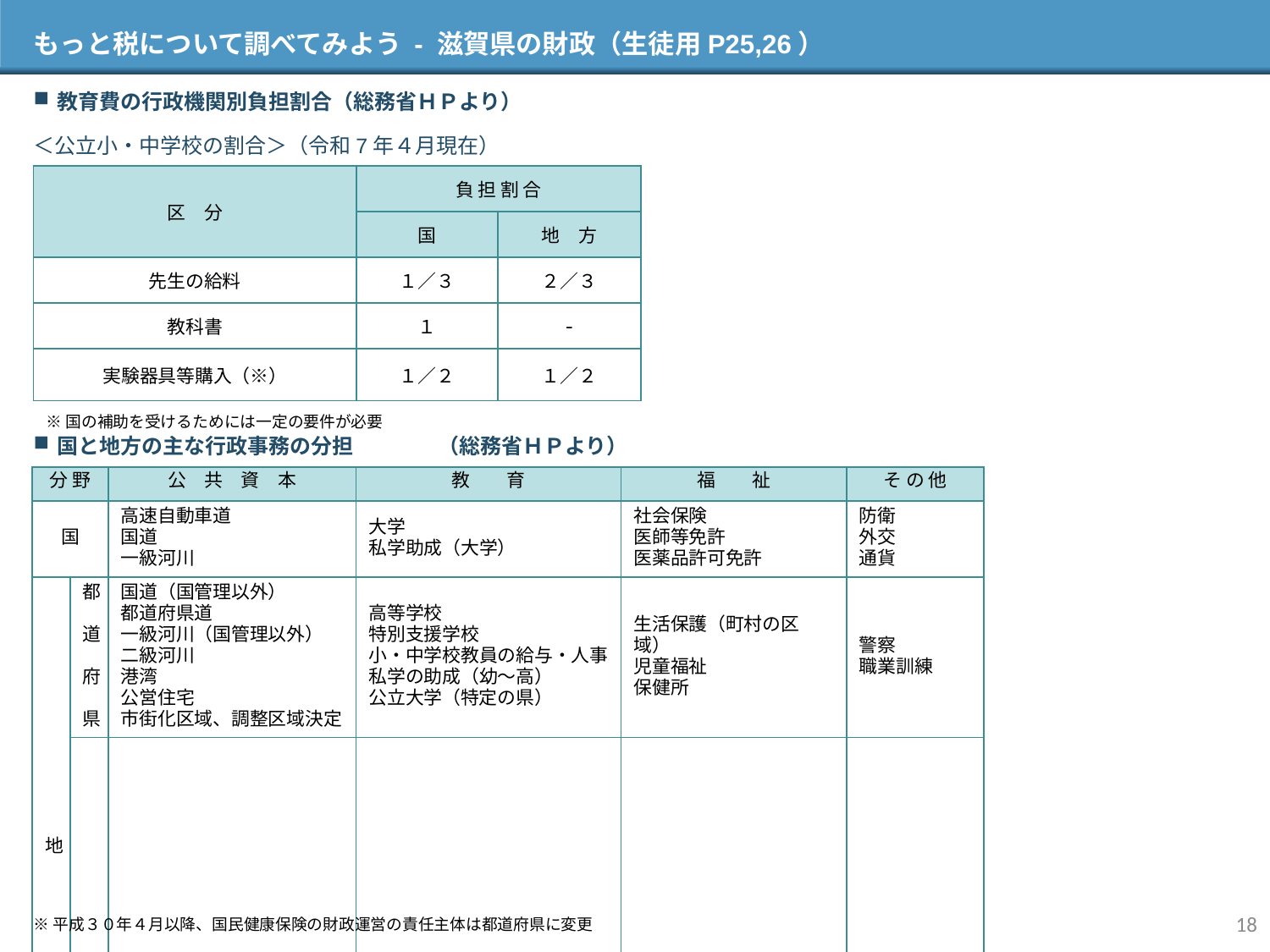

もっと税について調べてみよう - 滋賀県の財政（生徒用P25,26）
教育費の行政機関別負担割合（総務省ＨＰより）
＜公立小・中学校の割合＞（令和7年４月現在）
| 区　分 | 負 担 割 合 |  |
| --- | --- | --- |
|  | 国 | 地　方 |
| 先生の給料 | １／３ | ２／３ |
| 教科書 | １ | - |
| 実験器具等購入（※） | １／２ | １／２ |
※国の補助を受けるためには一定の要件が必要
国と地方の主な行政事務の分担　　　　（総務省ＨＰより）
| 分 野 |  | 公　共　資　本 | 教　　育 | 福　　祉 | そ の 他 |
| --- | --- | --- | --- | --- | --- |
| 国 |  | 高速自動車道 国道 一級河川 | 大学 私学助成（大学） | 社会保険 医師等免許 医薬品許可免許 | 防衛 外交 通貨 |
| 地　　　 　　　　　　　　 　　　　　 　　方 | 都 　道 　府 　県 | 国道（国管理以外） 都道府県道 一級河川（国管理以外） 二級河川 港湾 公営住宅 市街化区域、調整区域決定 | 高等学校 特別支援学校 小・中学校教員の給与・人事 私学の助成（幼～高） 公立大学（特定の県） | 生活保護（町村の区域） 児童福祉 保健所 | 警察 職業訓練 |
|  | 市 　町 　村 | 都市計画等 （用途地域・都市施設） 市町村道 準用河川 港湾 公営住宅 下水道 | 小・中学校 幼稚園 | 生活保護（市の区域） 児童福祉 国民健康保険 介護保険 上水道 ごみ・し尿処理 保健所（特定の市） | 戸籍 住民基本台帳 消防 |
18
※平成３０年４月以降、国民健康保険の財政運営の責任主体は都道府県に変更